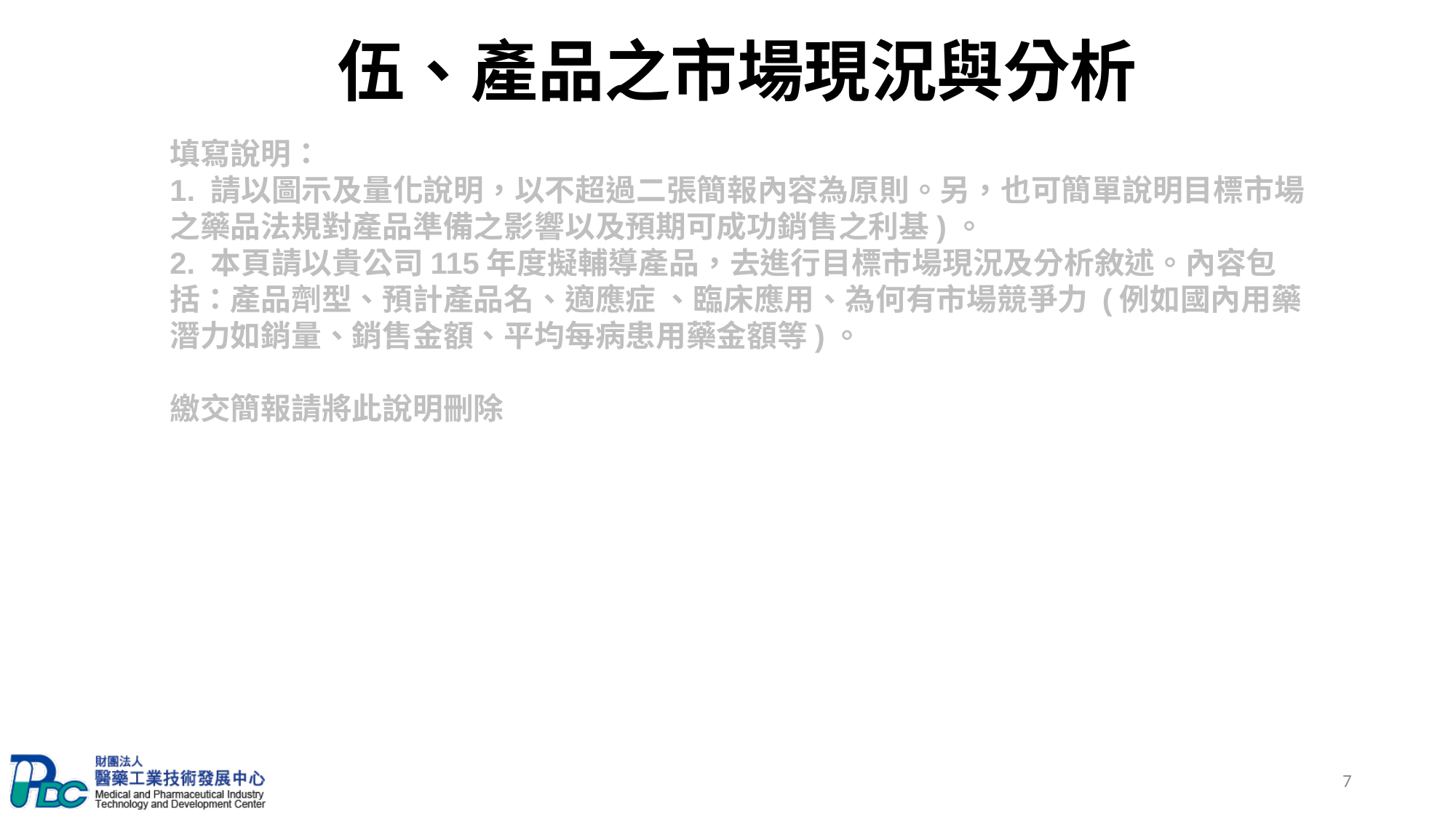

伍、產品之市場現況與分析
填寫說明：
1. 請以圖示及量化說明，以不超過二張簡報內容為原則。另，也可簡單說明目標市場之藥品法規對產品準備之影響以及預期可成功銷售之利基)。
2. 本頁請以貴公司115年度擬輔導產品，去進行目標市場現況及分析敘述。內容包括：產品劑型、預計產品名、適應症 、臨床應用、為何有市場競爭力 (例如國內用藥潛力如銷量、銷售金額、平均每病患用藥金額等)。

繳交簡報請將此說明刪除

7